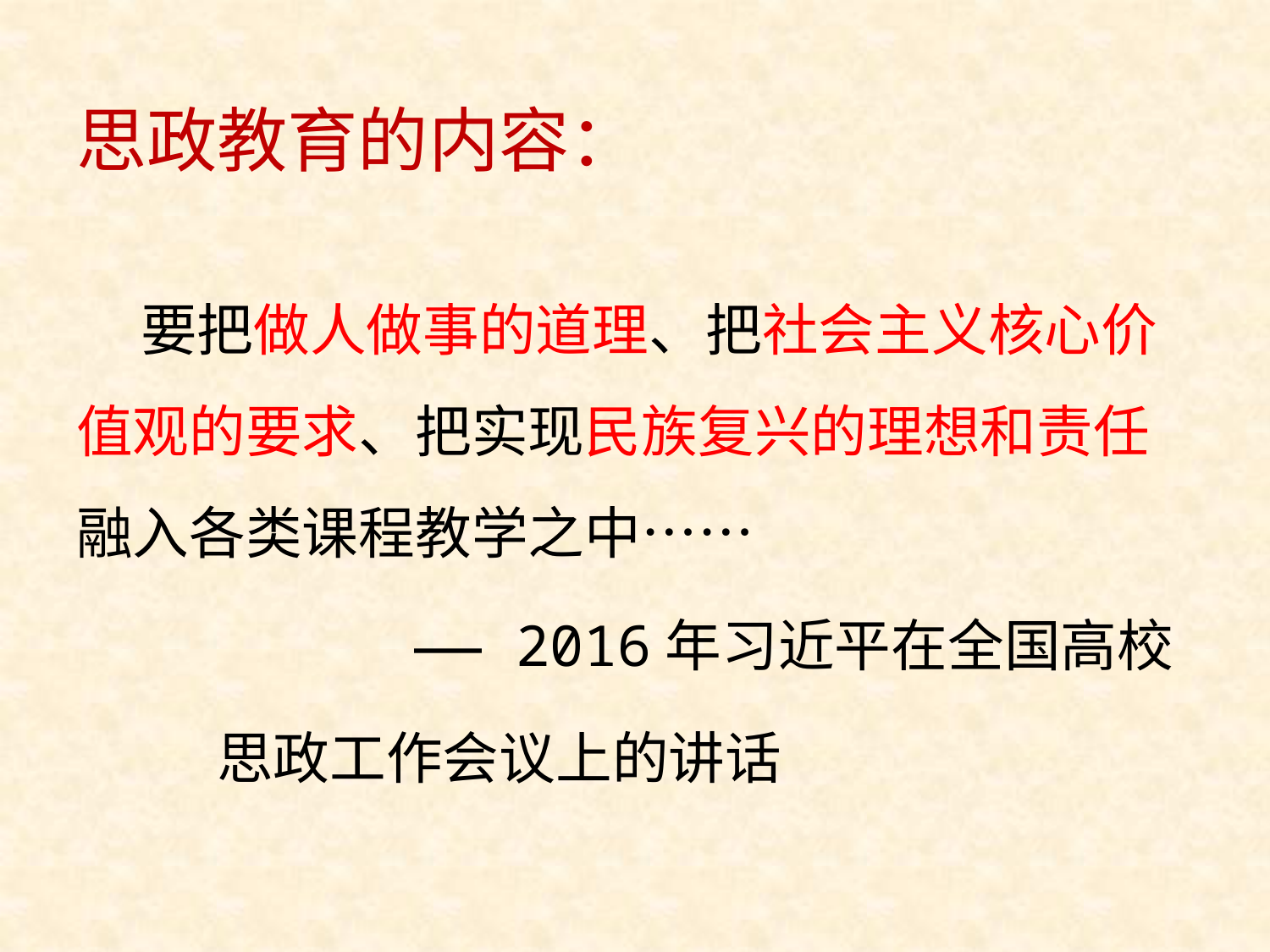

# 思政教育的内容：
    要把做人做事的道理、把社会主义核心价值观的要求、把实现民族复兴的理想和责任融入各类课程教学之中……
          —— 2016年习近平在全国高校
          思政工作会议上的讲话
57